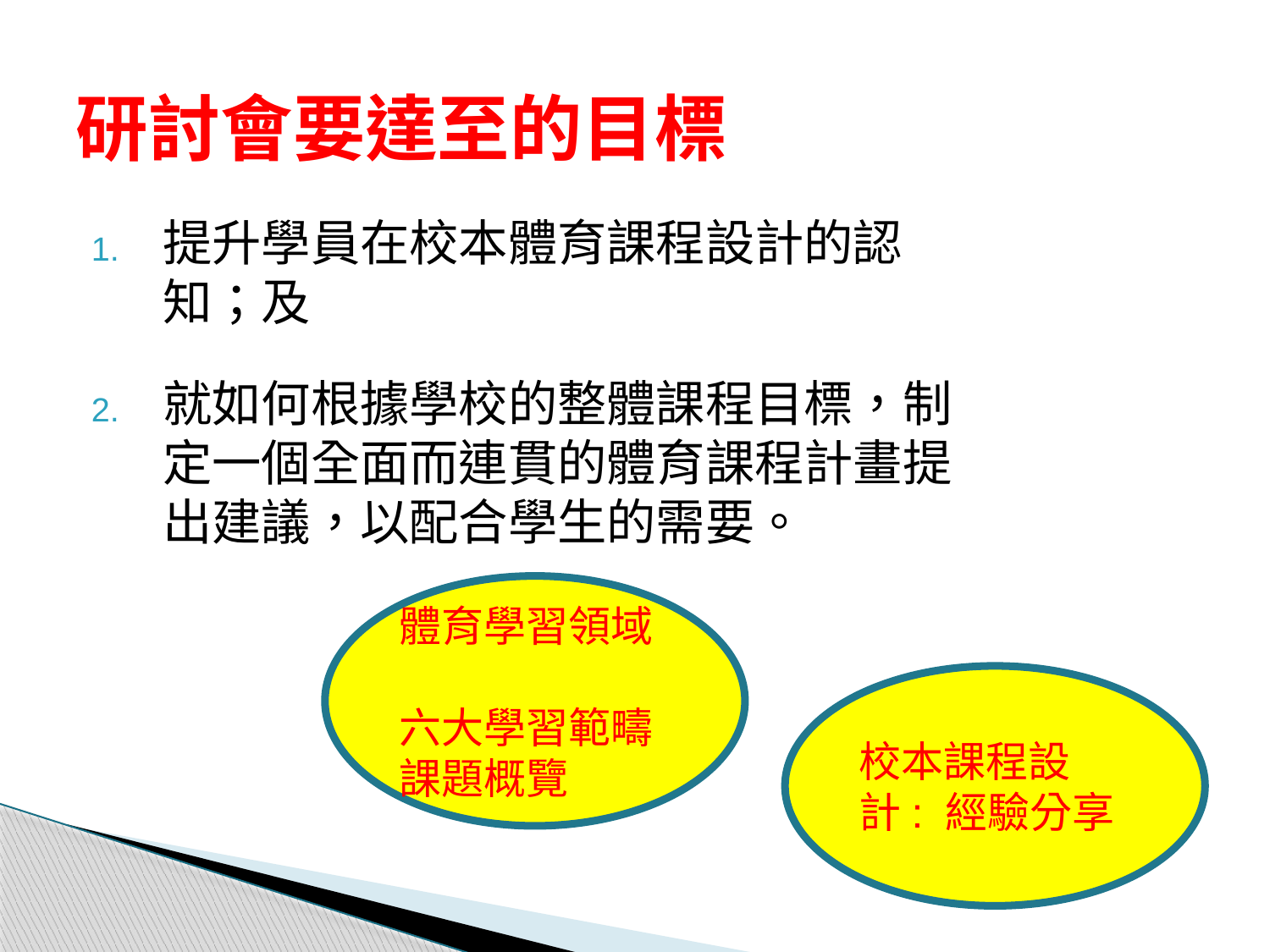

# 研討會要達至的目標
提升學員在校本體育課程設計的認知；及
就如何根據學校的整體課程目標，制定一個全面而連貫的體育課程計畫提出建議，以配合學生的需要。
體育學習領域
六大學習範疇課題概覽
校本課程設計: 經驗分享